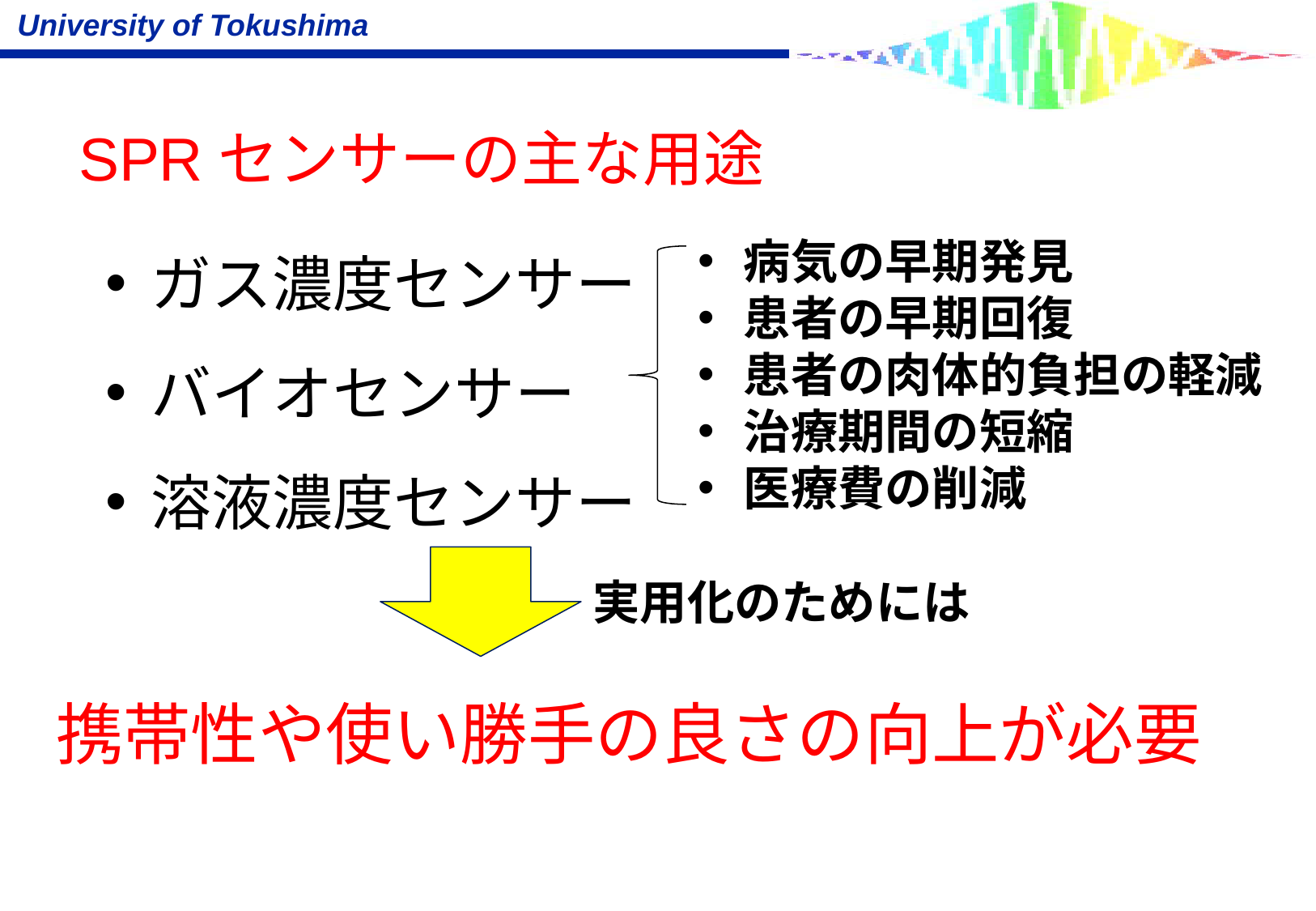

SPRセンサーの主な用途
ガス濃度センサー
バイオセンサー
溶液濃度センサー
病気の早期発見
患者の早期回復
患者の肉体的負担の軽減
治療期間の短縮
医療費の削減

実用化のためには
携帯性や使い勝手の良さの向上が必要